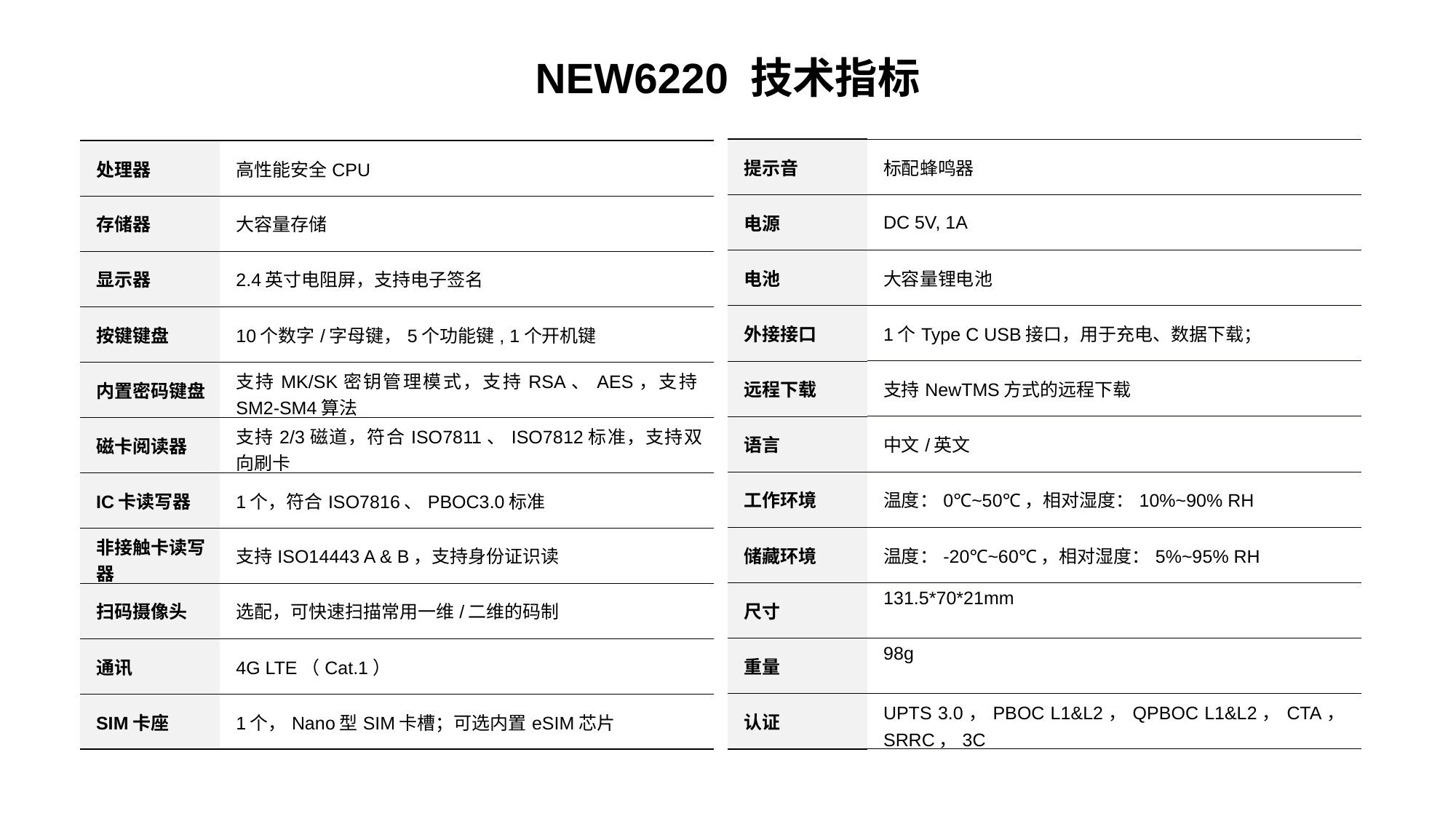

NEW6220 技术指标
| 提示音 | 标配蜂鸣器 |
| --- | --- |
| 电源 | DC 5V, 1A |
| 电池 | 大容量锂电池 |
| 外接接口 | 1个Type C USB接口，用于充电、数据下载； |
| 远程下载 | 支持NewTMS方式的远程下载 |
| 语言 | 中文/英文 |
| 工作环境 | 温度：0℃~50℃，相对湿度：10%~90% RH |
| 储藏环境 | 温度：-20℃~60℃，相对湿度：5%~95% RH |
| 尺寸 | 131.5\*70\*21mm |
| 重量 | 98g |
| 认证 | UPTS 3.0，PBOC L1&L2，QPBOC L1&L2，CTA，SRRC，3C |
| 处理器 | 高性能安全CPU |
| --- | --- |
| 存储器 | 大容量存储 |
| 显示器 | 2.4英寸电阻屏，支持电子签名 |
| 按键键盘 | 10个数字/字母键，5个功能键, 1个开机键 |
| 内置密码键盘 | 支持MK/SK密钥管理模式，支持RSA、AES，支持SM2-SM4算法 |
| 磁卡阅读器 | 支持2/3磁道，符合ISO7811、ISO7812标准，支持双向刷卡 |
| IC卡读写器 | 1个，符合ISO7816、PBOC3.0标准 |
| 非接触卡读写器 | 支持ISO14443 A & B，支持身份证识读 |
| 扫码摄像头 | 选配，可快速扫描常用一维/二维的码制 |
| 通讯 | 4G LTE（Cat.1） |
| SIM卡座 | 1个，Nano型SIM卡槽；可选内置eSIM芯片 |